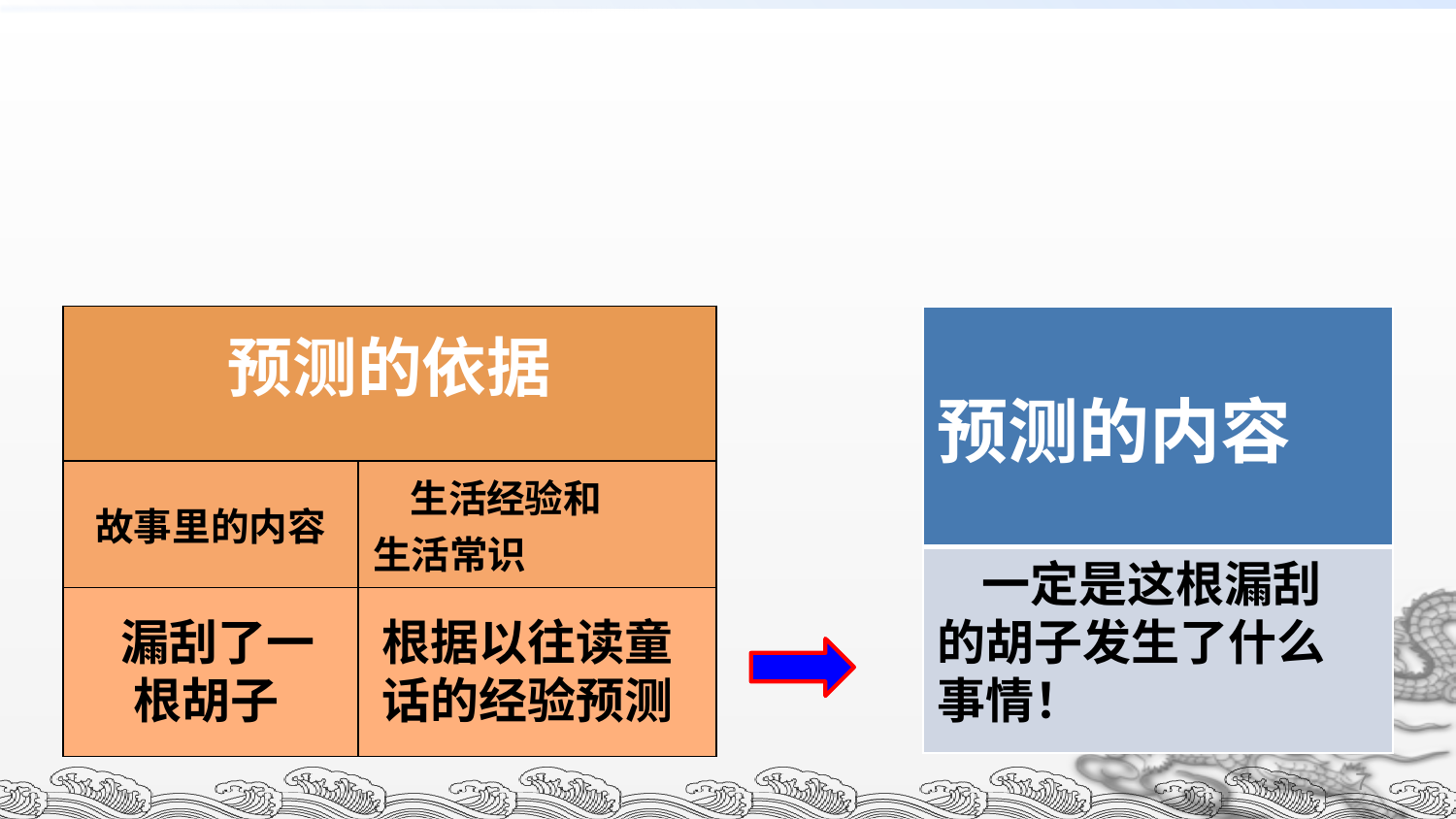

| 预测的依据 |  |
| --- | --- |
| 故事里的内容 | 生活经验和 生活常识 |
|  |  |
| 预测的内容 |
| --- |
|  |
   一定是这根漏刮的胡子发生了什么事情！
 漏刮了一根胡子
根据以往读童话的经验预测

7